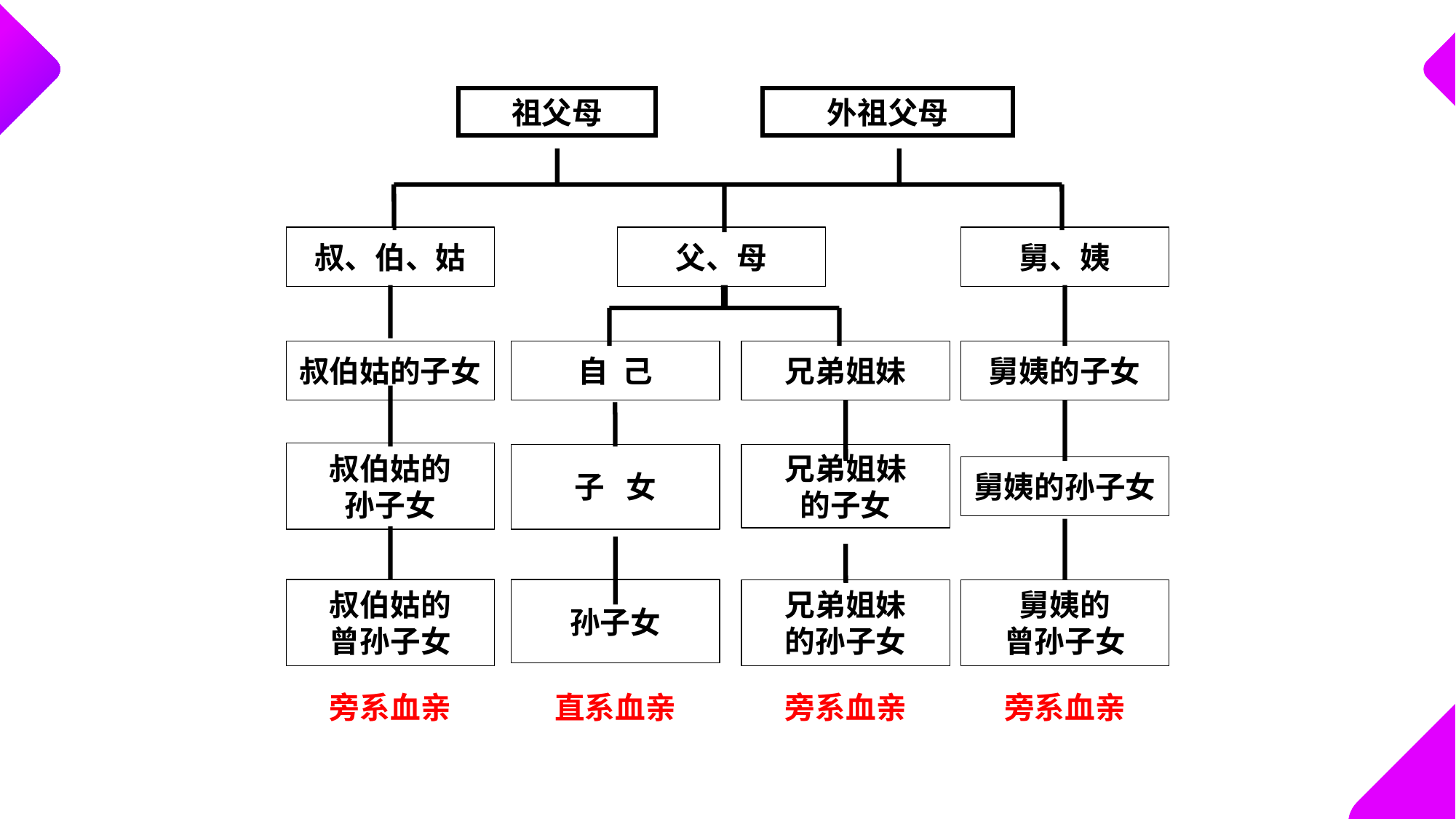

祖父母
外祖父母

叔、伯、姑
父、母
舅、姨

叔伯姑的子女
自  己
兄弟姐妹
舅姨的子女

叔伯姑的
孙子女
兄弟姐妹
的子女

子   女
舅姨的孙子女

叔伯姑的
曾孙子女
兄弟姐妹
的孙子女
舅姨的
曾孙子女
孙子女
旁系血亲
直系血亲
旁系血亲
旁系血亲